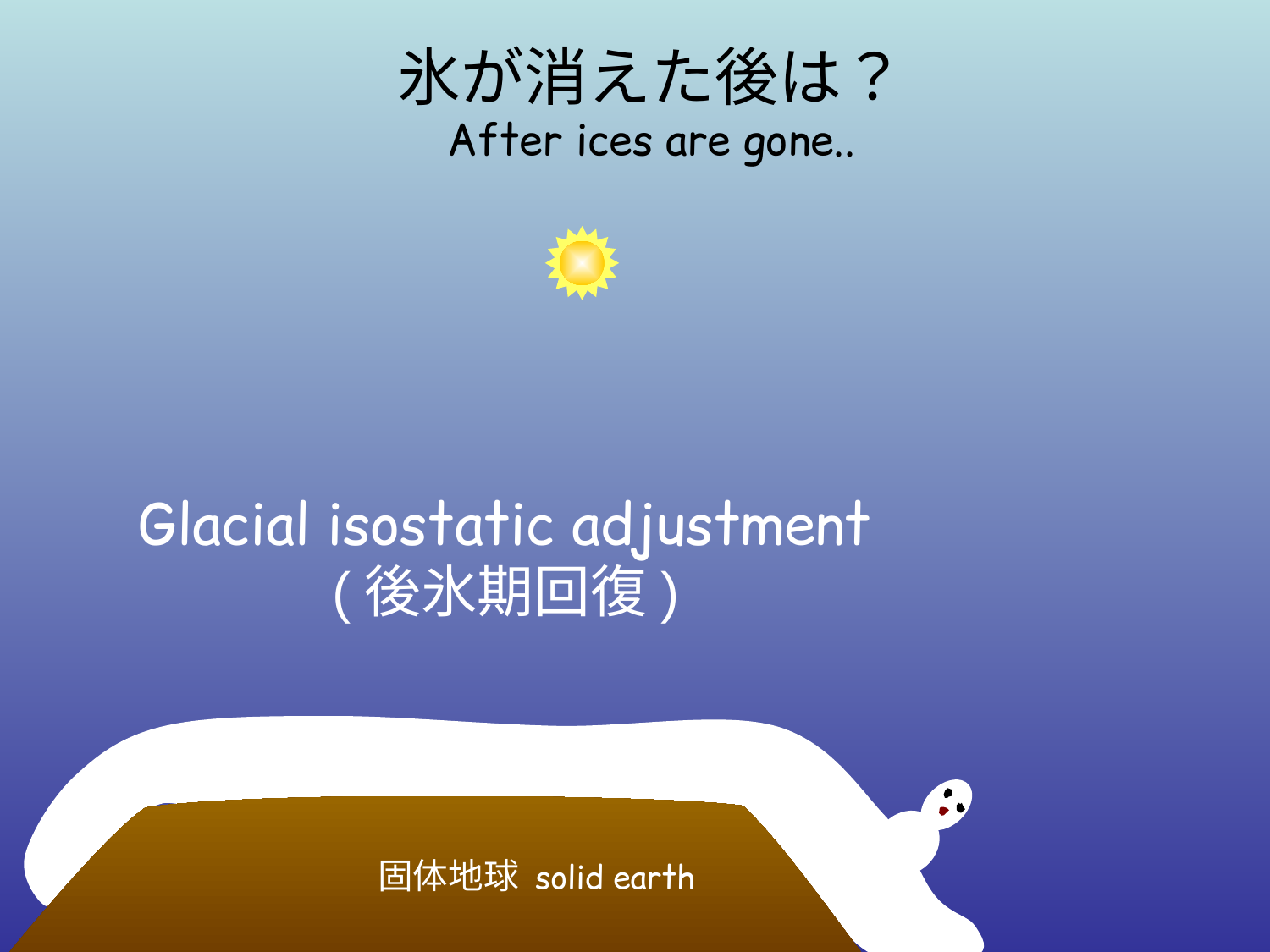

氷が消えた後は？
After ices are gone..

Glacial isostatic adjustment
(後氷期回復)

固体地球 solid earth